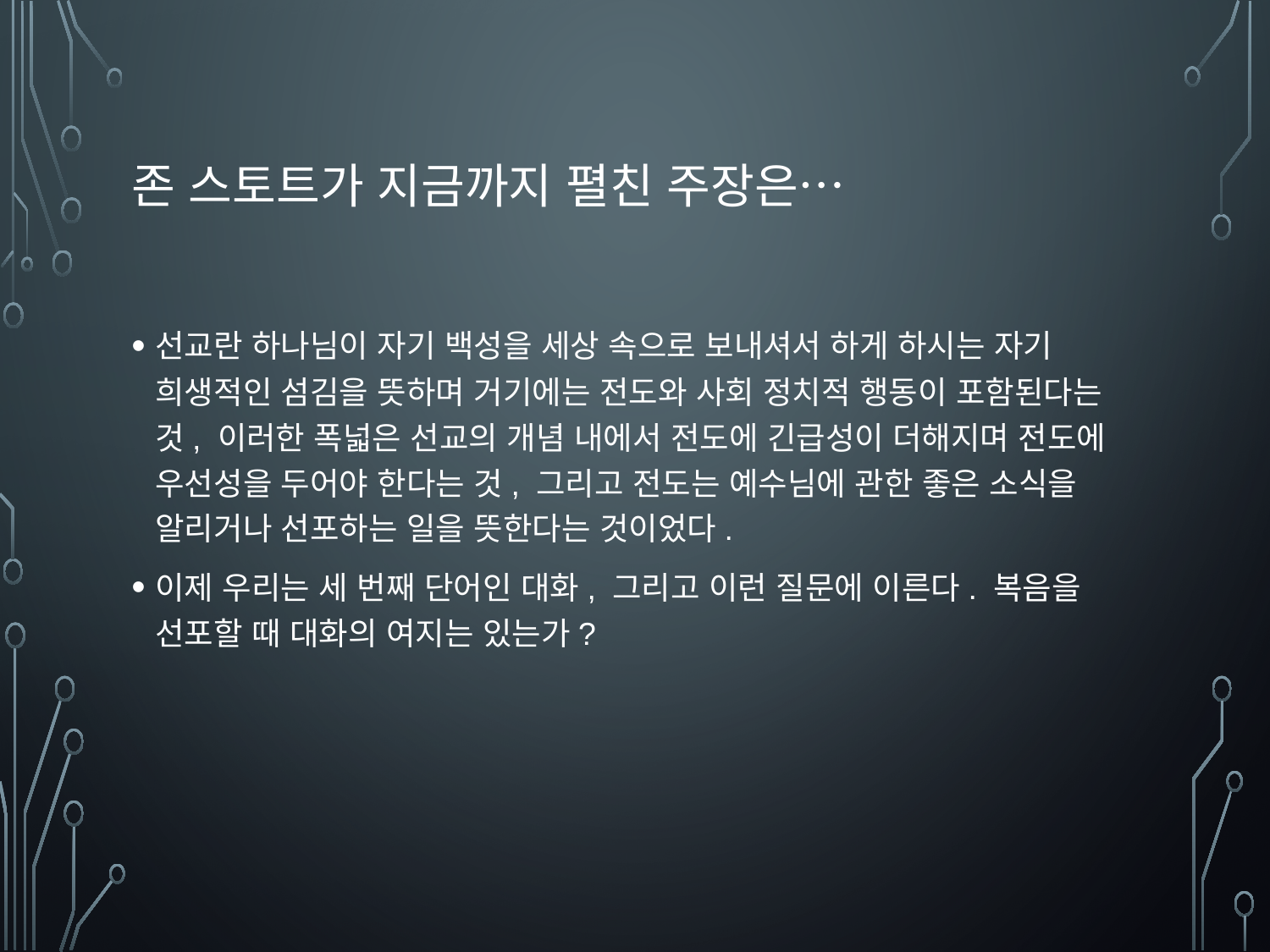

# 존 스토트가 지금까지 펼친 주장은…
선교란 하나님이 자기 백성을 세상 속으로 보내셔서 하게 하시는 자기 희생적인 섬김을 뜻하며 거기에는 전도와 사회 정치적 행동이 포함된다는 것, 이러한 폭넓은 선교의 개념 내에서 전도에 긴급성이 더해지며 전도에 우선성을 두어야 한다는 것, 그리고 전도는 예수님에 관한 좋은 소식을 알리거나 선포하는 일을 뜻한다는 것이었다.
이제 우리는 세 번째 단어인 대화, 그리고 이런 질문에 이른다. 복음을 선포할 때 대화의 여지는 있는가?